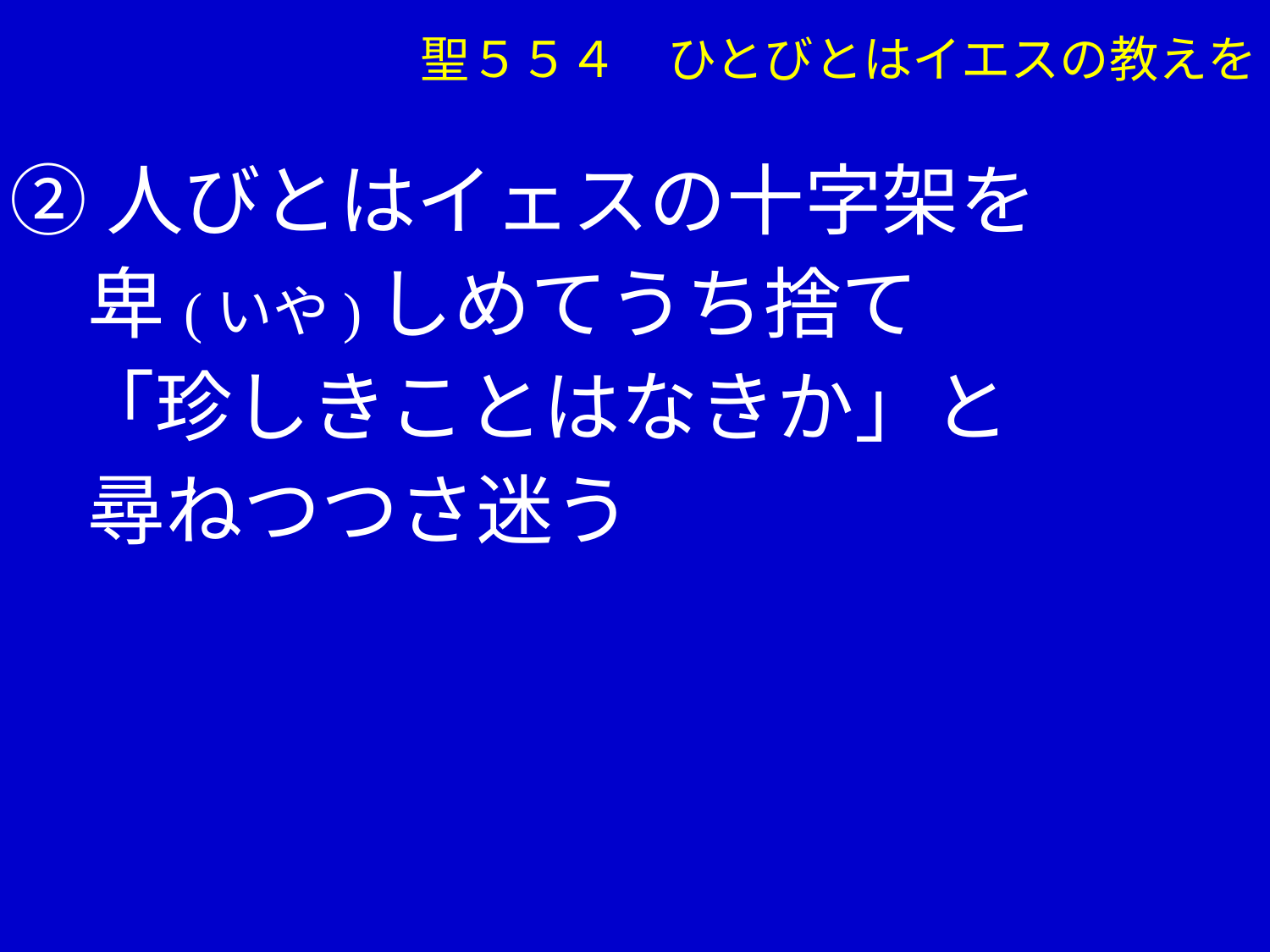

聖５５４　ひとびとはイエスの教えを
 ②人びとはイェスの十字架を
    卑(いや)しめてうち捨て
　「珍しきことはなきか」と
    尋ねつつさ迷う